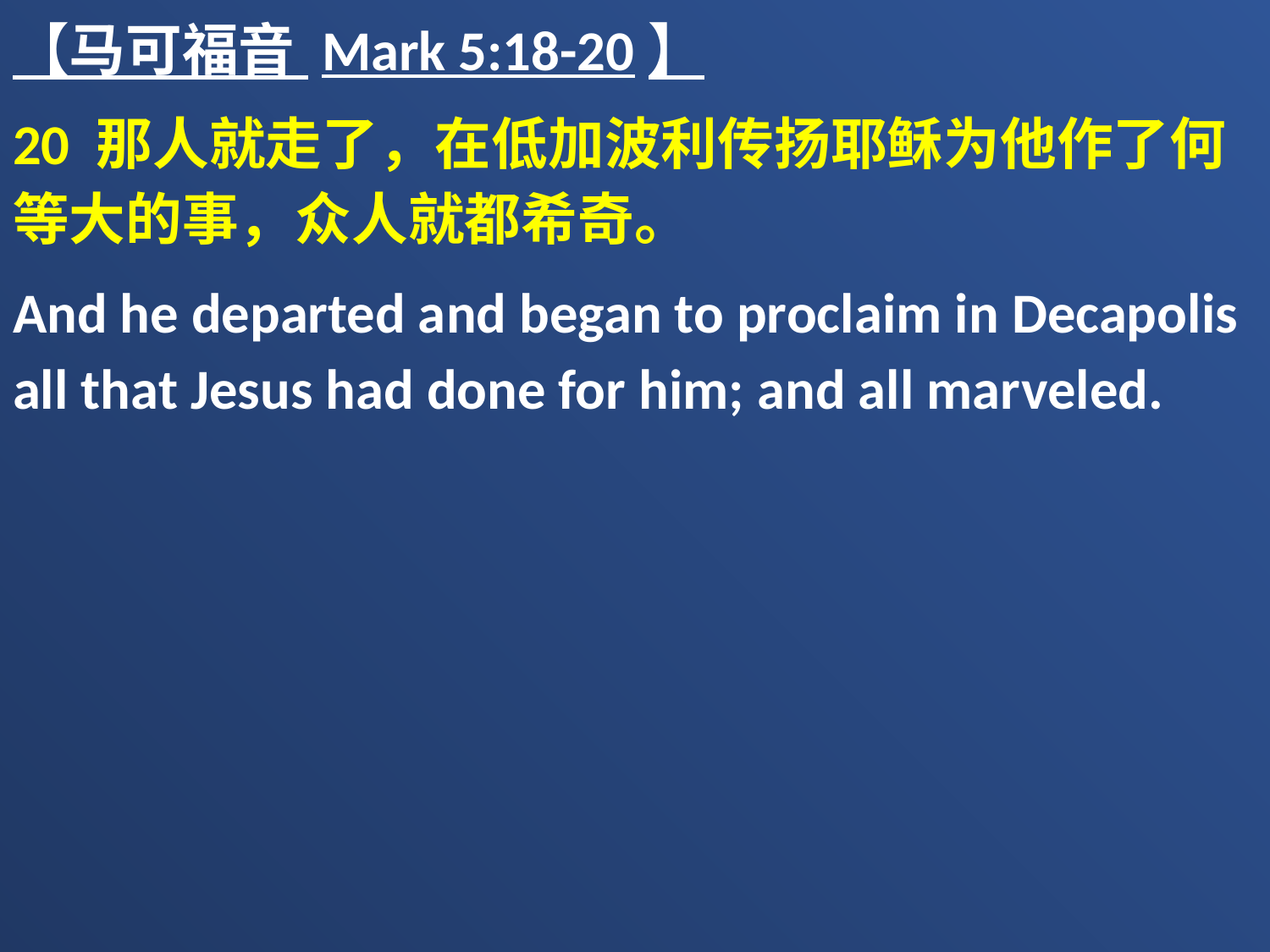

【马可福音 Mark 5:18-20】
20 那人就走了，在低加波利传扬耶稣为他作了何等大的事，众人就都希奇。
And he departed and began to proclaim in Decapolis all that Jesus had done for him; and all marveled.